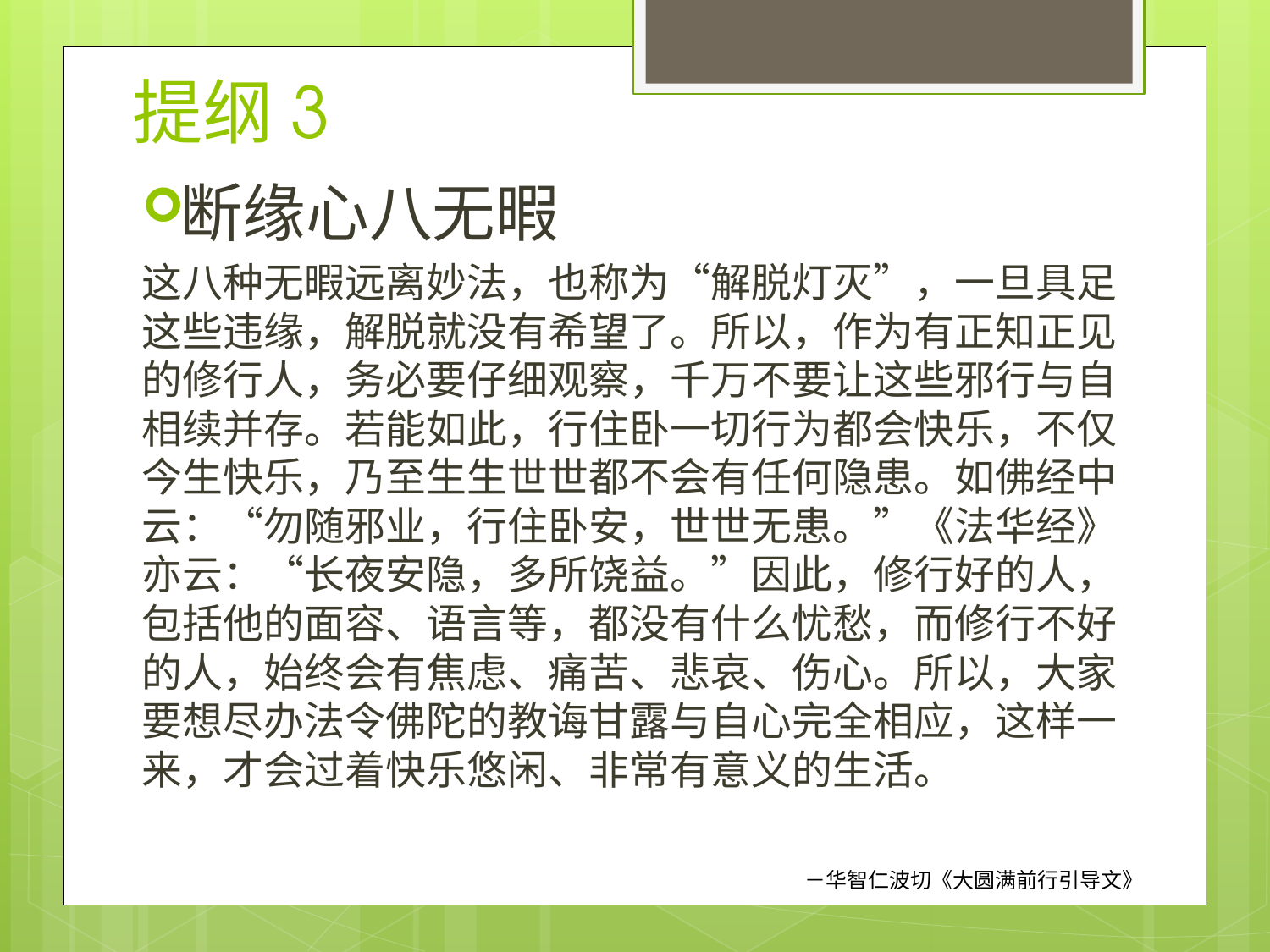

# 提纲3
断缘心八无暇
这八种无暇远离妙法，也称为“解脱灯灭”，一旦具足这些违缘，解脱就没有希望了。所以，作为有正知正见的修行人，务必要仔细观察，千万不要让这些邪行与自相续并存。若能如此，行住卧一切行为都会快乐，不仅今生快乐，乃至生生世世都不会有任何隐患。如佛经中云：“勿随邪业，行住卧安，世世无患。”《法华经》亦云：“长夜安隐，多所饶益。”因此，修行好的人，包括他的面容、语言等，都没有什么忧愁，而修行不好的人，始终会有焦虑、痛苦、悲哀、伤心。所以，大家要想尽办法令佛陀的教诲甘露与自心完全相应，这样一来，才会过着快乐悠闲、非常有意义的生活。

－华智仁波切《大圆满前行引导文》